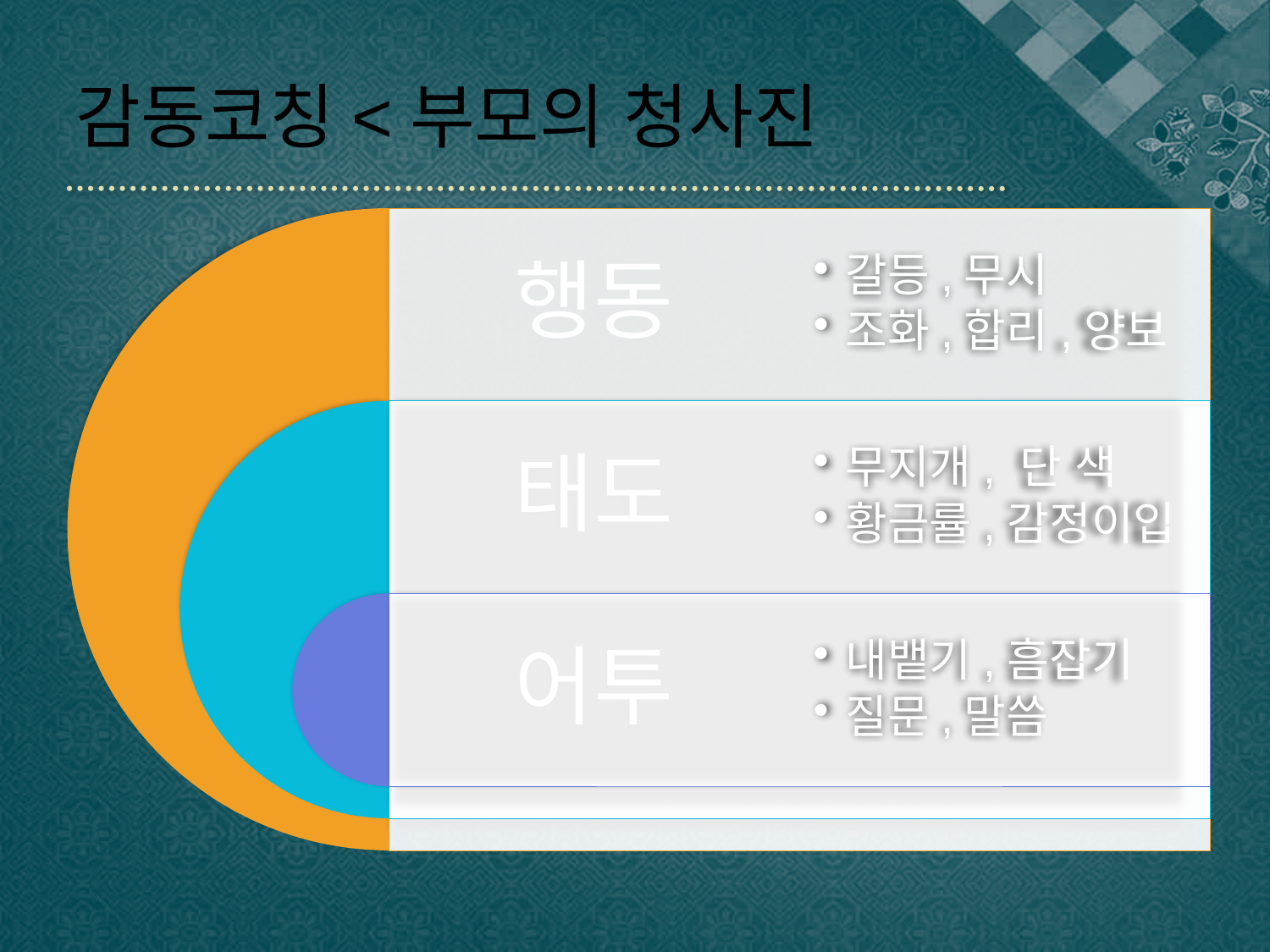

# 감동코칭<부모의 청사진
행동
태도
어투
갈등,무시
조화,합리,양보
무지개, 단 색
황금률,감정이입
내뱉기,흠잡기
질문,말씀